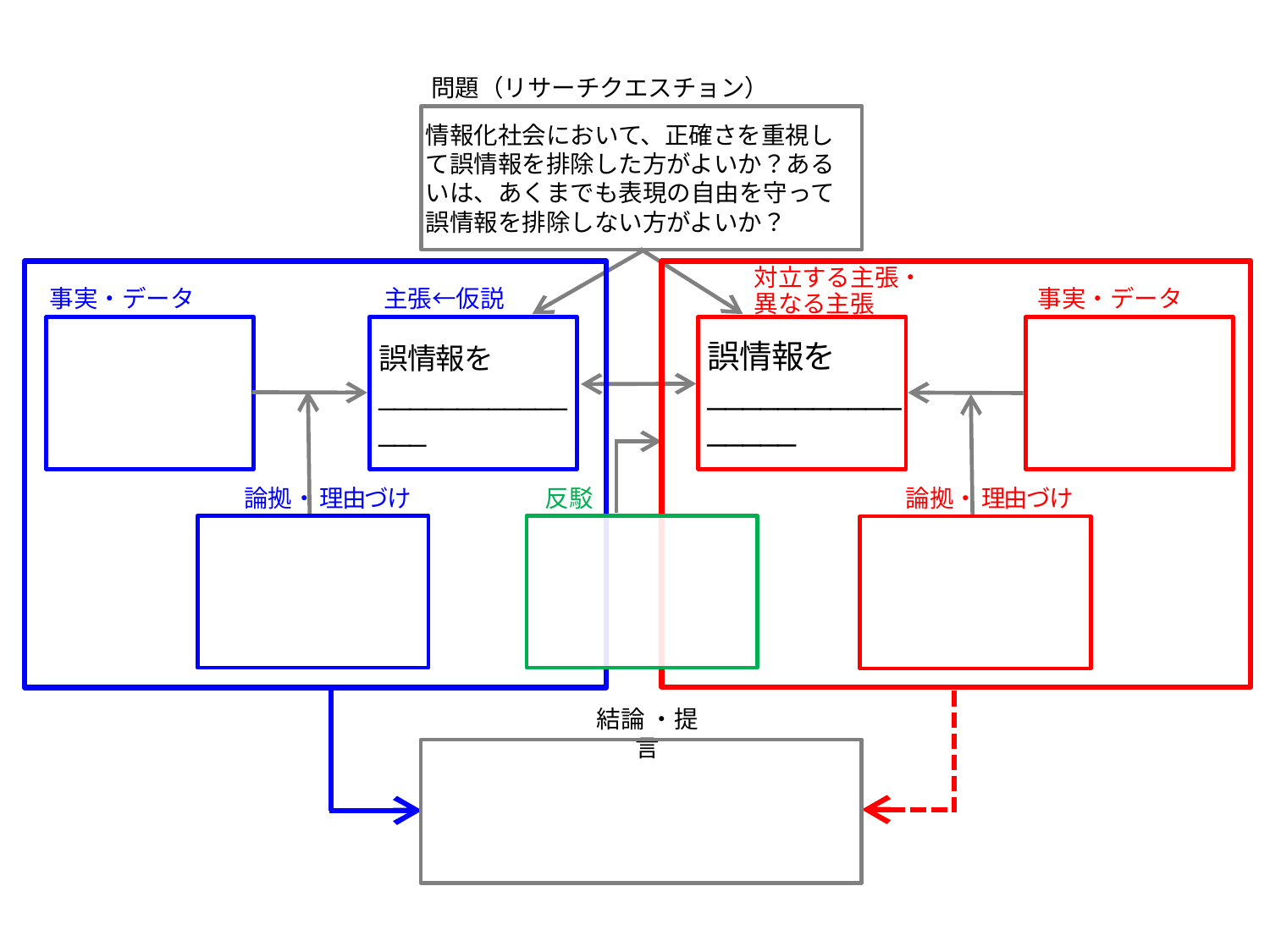

問題（リサーチクエスチョン）
情報化社会において、正確さを重視して誤情報を排除した方がよいか？あるいは、あくまでも表現の自由を守って誤情報を排除しない方がよいか？
対立する主張・
異なる主張

事実・データ
事実・データ
主張←仮説

誤情報を_______________
誤情報を________________

論拠・理由づけ
反駁
論拠・理由づけ

結論・提言